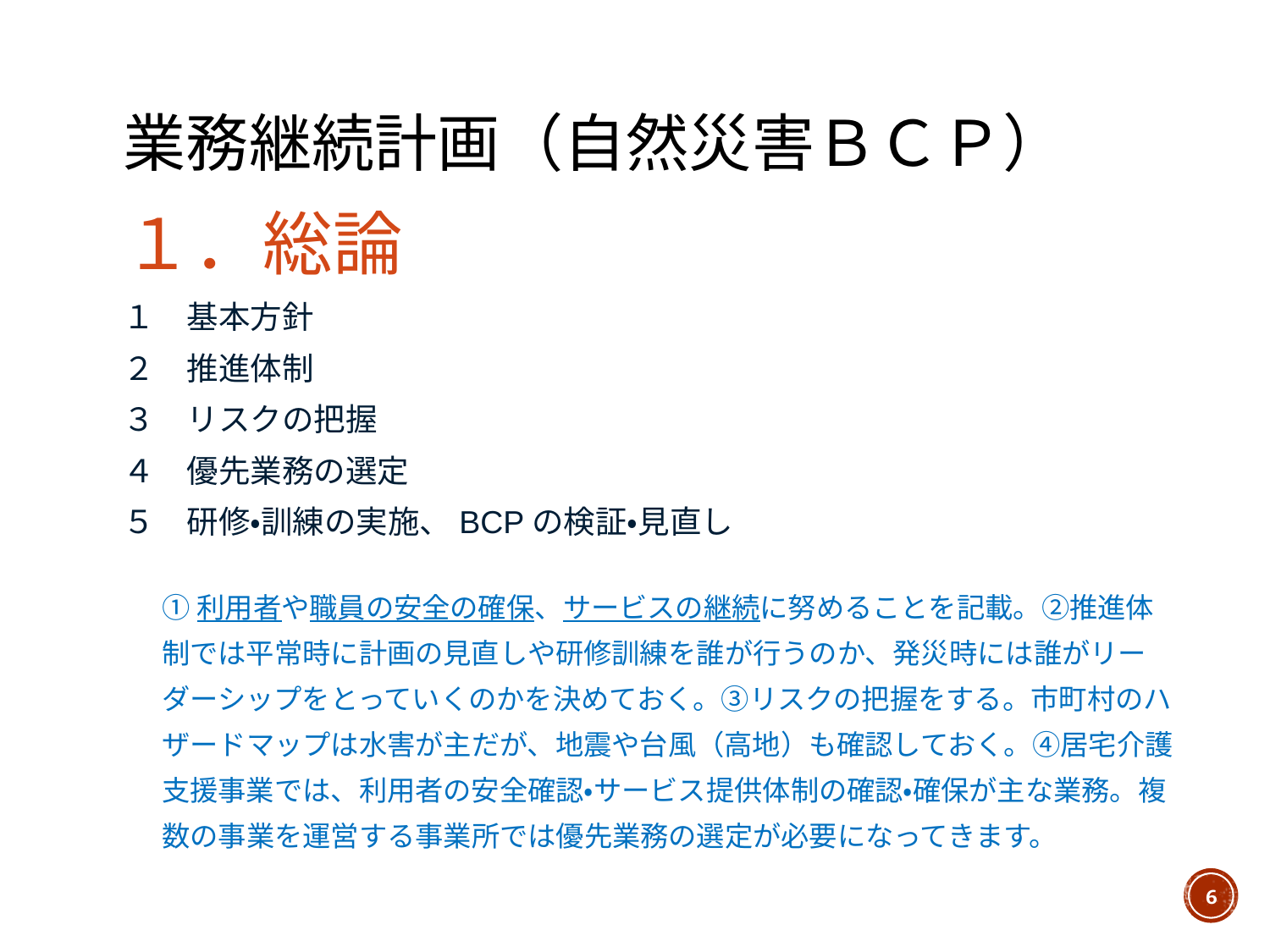

# 業務継続計画（自然災害ＢＣＰ） １．総論
１　基本方針
２　推進体制
３　リスクの把握
４　優先業務の選定
５　研修・訓練の実施、BCPの検証・見直し
①利用者や職員の安全の確保、サービスの継続に努めることを記載。②推進体制では平常時に計画の見直しや研修訓練を誰が行うのか、発災時には誰がリーダーシップをとっていくのかを決めておく。③リスクの把握をする。市町村のハザードマップは水害が主だが、地震や台風（高地）も確認しておく。④居宅介護支援事業では、利用者の安全確認・サービス提供体制の確認・確保が主な業務。複数の事業を運営する事業所では優先業務の選定が必要になってきます。
6